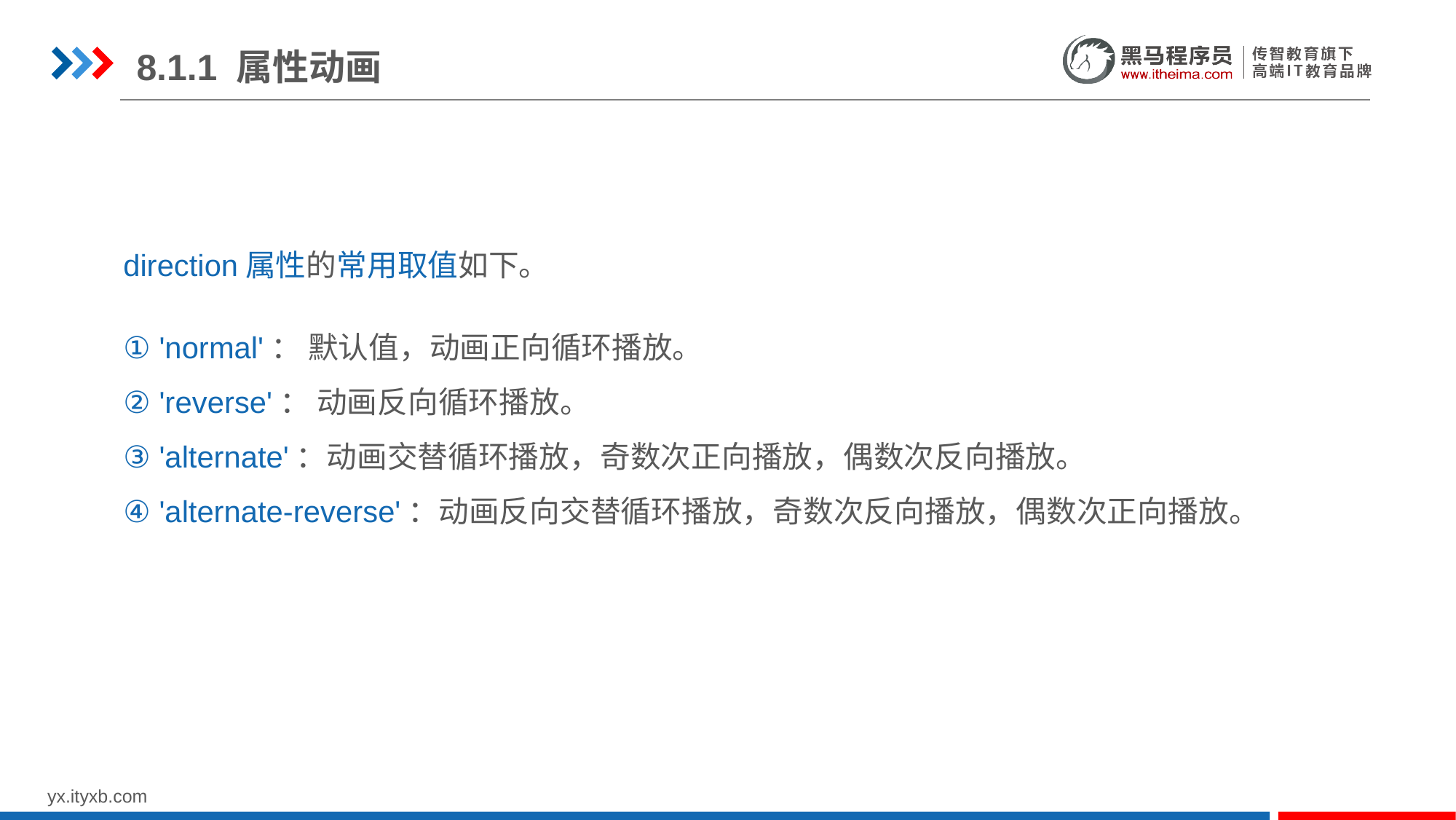

8.1.1 属性动画
direction属性的常用取值如下。

① 'normal'： 默认值，动画正向循环播放。
② 'reverse'： 动画反向循环播放。
③ 'alternate'：动画交替循环播放，奇数次正向播放，偶数次反向播放。
④ 'alternate-reverse'：动画反向交替循环播放，奇数次反向播放，偶数次正向播放。